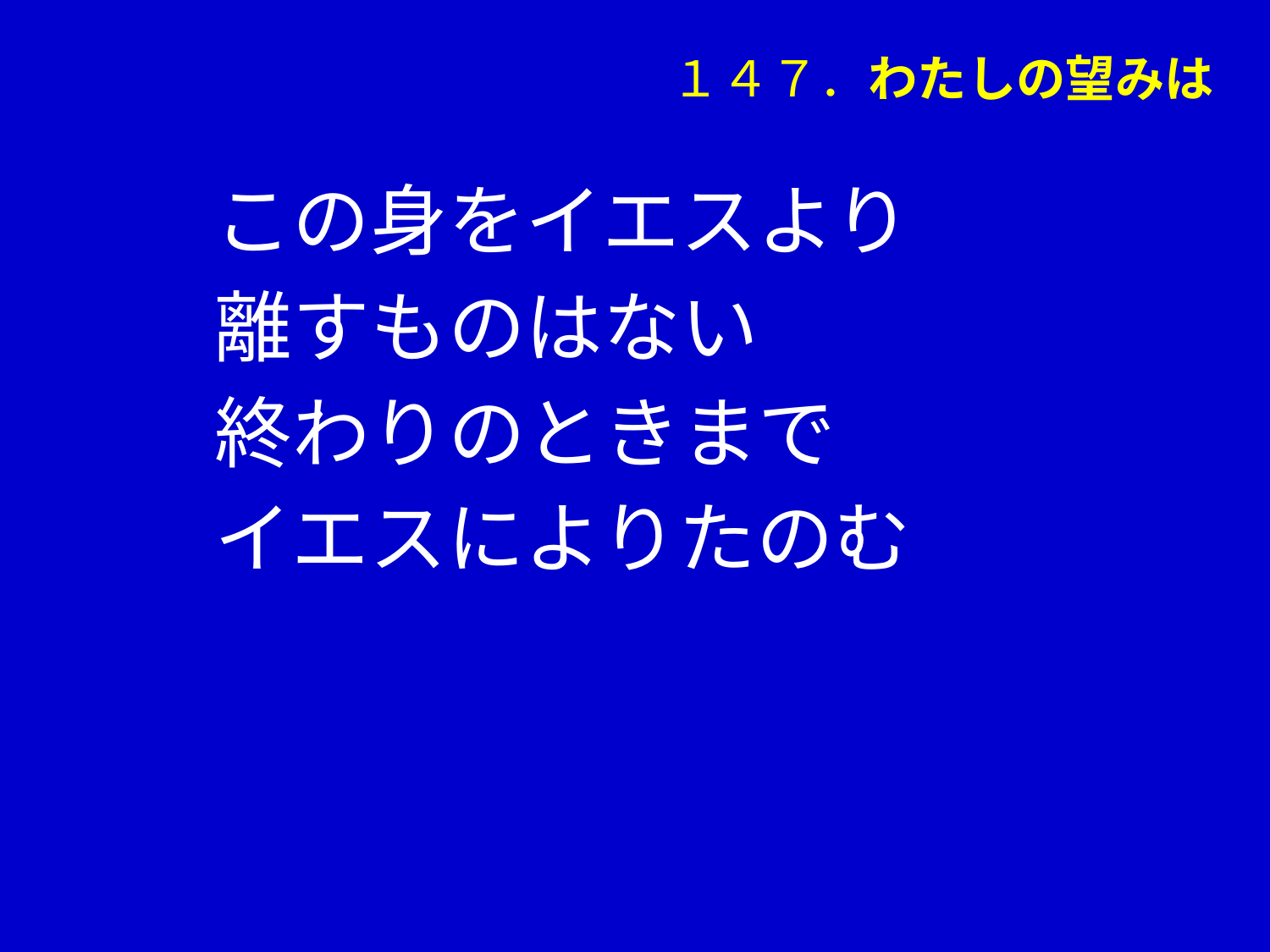

# １４７．わたしの望みは

　この身をイエスより
　離すものはない
　終わりのときまで
　イエスによりたのむ